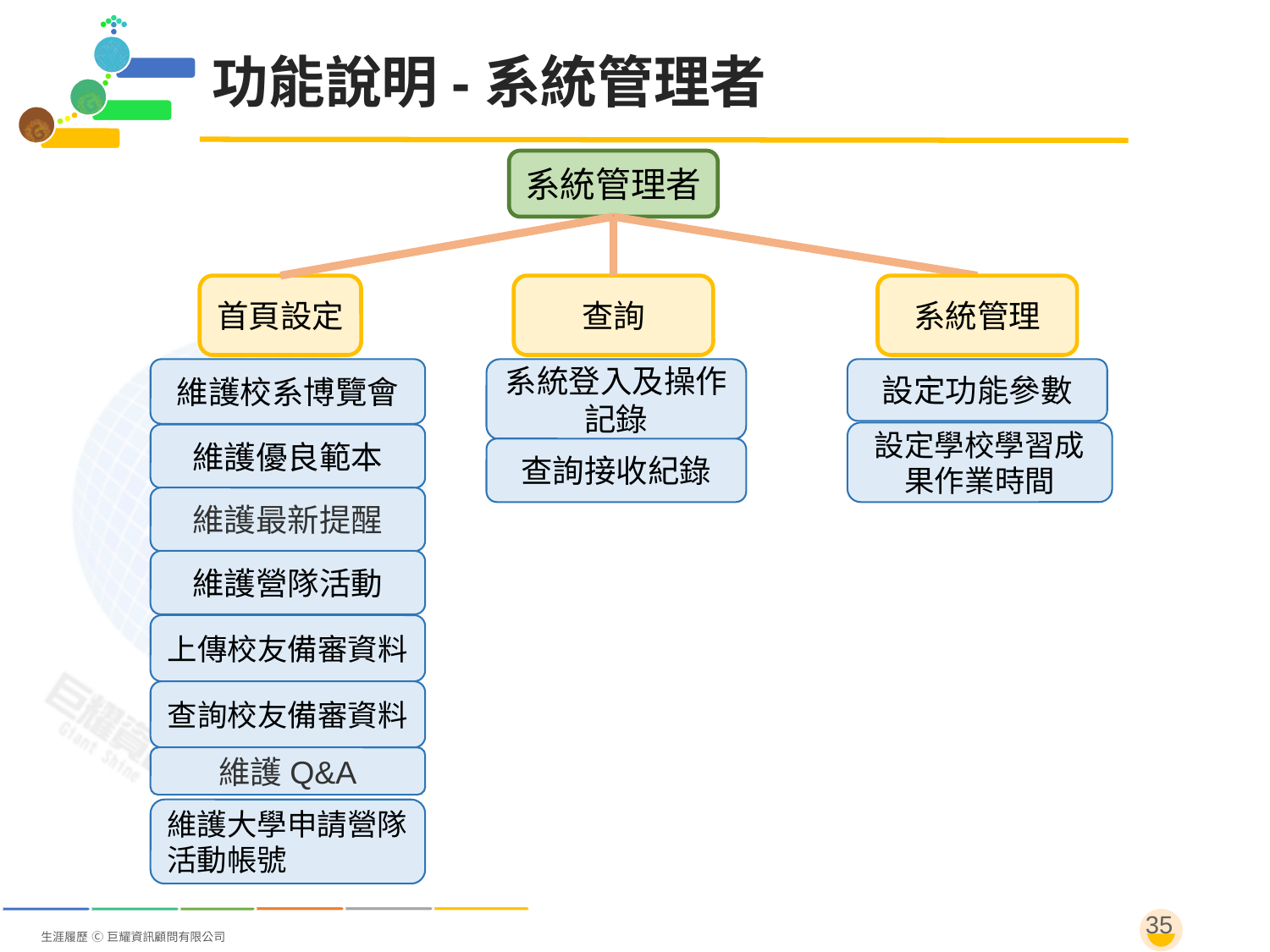

# 功能說明-系統管理者
系統管理者
首頁設定
查詢
系統管理
系統登入及操作記錄
設定功能參數
維護校系博覽會
設定學校學習成果作業時間
維護優良範本
查詢接收紀錄
維護最新提醒
維護營隊活動
上傳校友備審資料
查詢校友備審資料
維護Q&A
維護大學申請營隊活動帳號
35
生涯履歷 Ⓒ 巨耀資訊顧問有限公司